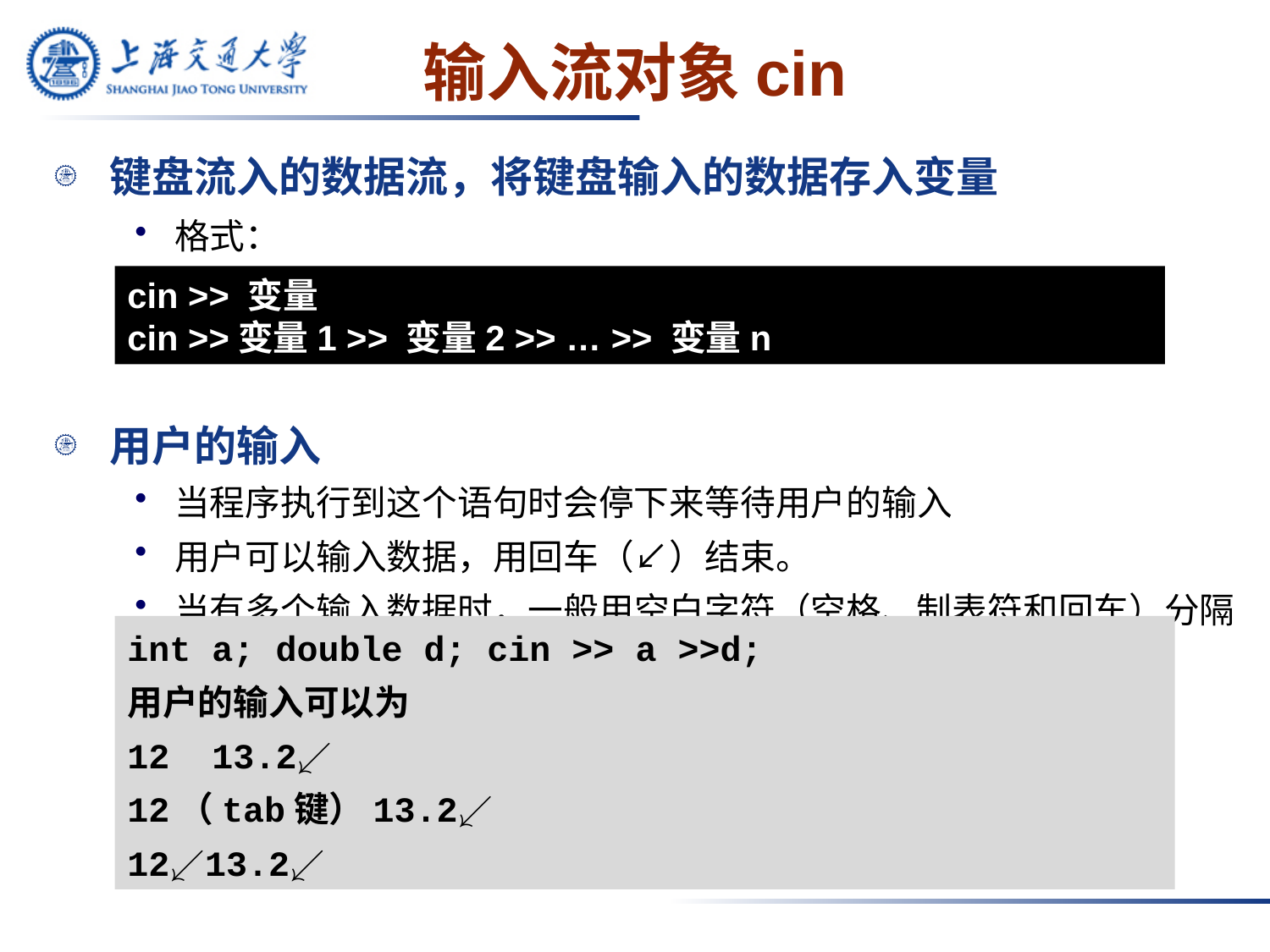

# 输入流对象cin
键盘流入的数据流，将键盘输入的数据存入变量
格式：

用户的输入
当程序执行到这个语句时会停下来等待用户的输入
用户可以输入数据，用回车（↙）结束。
当有多个输入数据时，一般用空白字符（空格、制表符和回车）分隔

cin >> 变量
cin >>变量1 >> 变量2 >> … >> 变量n
int a; double d; cin >> a >>d;
用户的输入可以为
12  13.2↙
12（tab键）13.2↙
12↙13.2↙